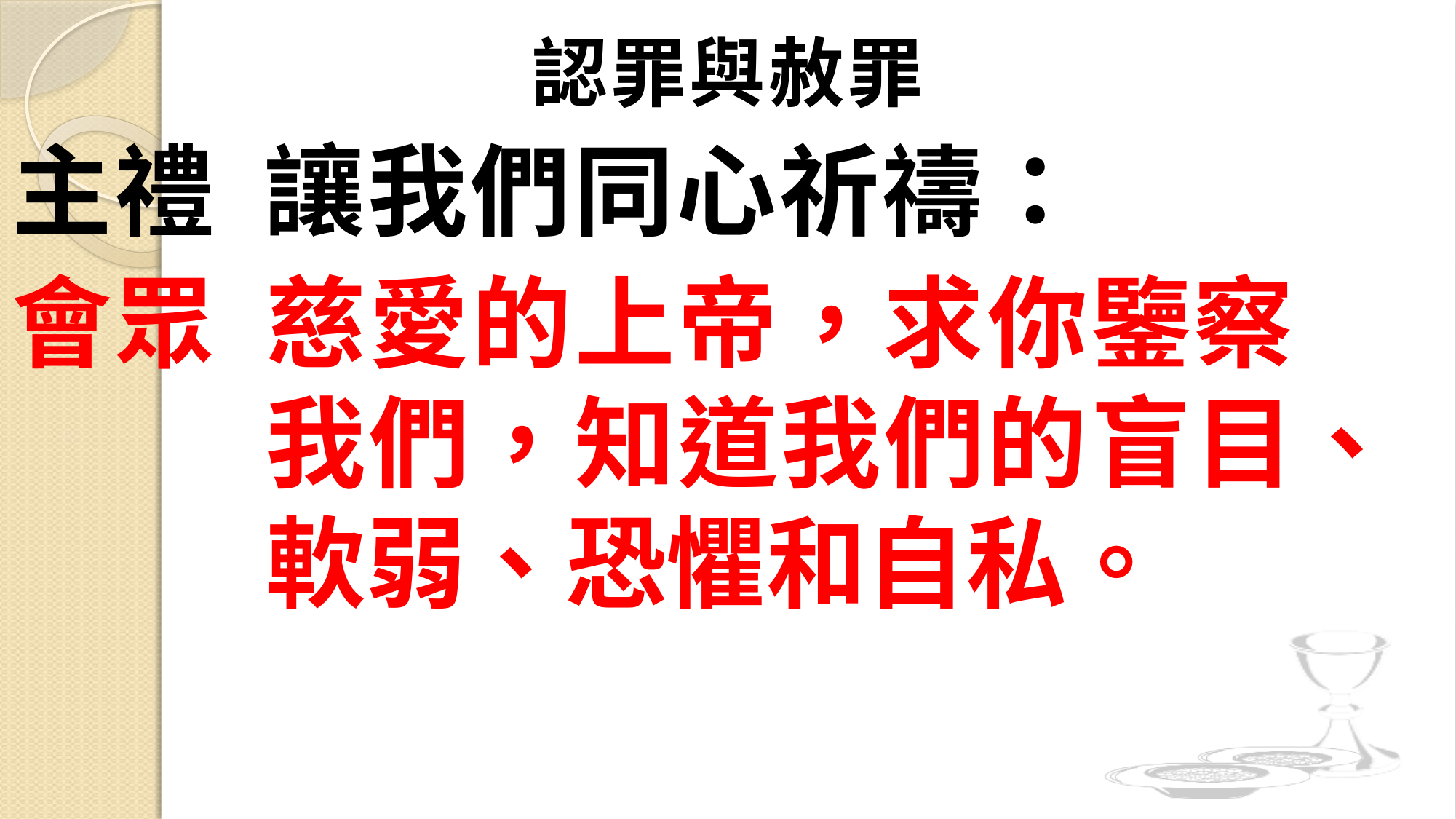

認罪與赦罪
主禮
讓我們同心祈禱：
會眾
慈愛的上帝，求你鑒察
我們，知道我們的盲目、
軟弱、恐懼和自私。